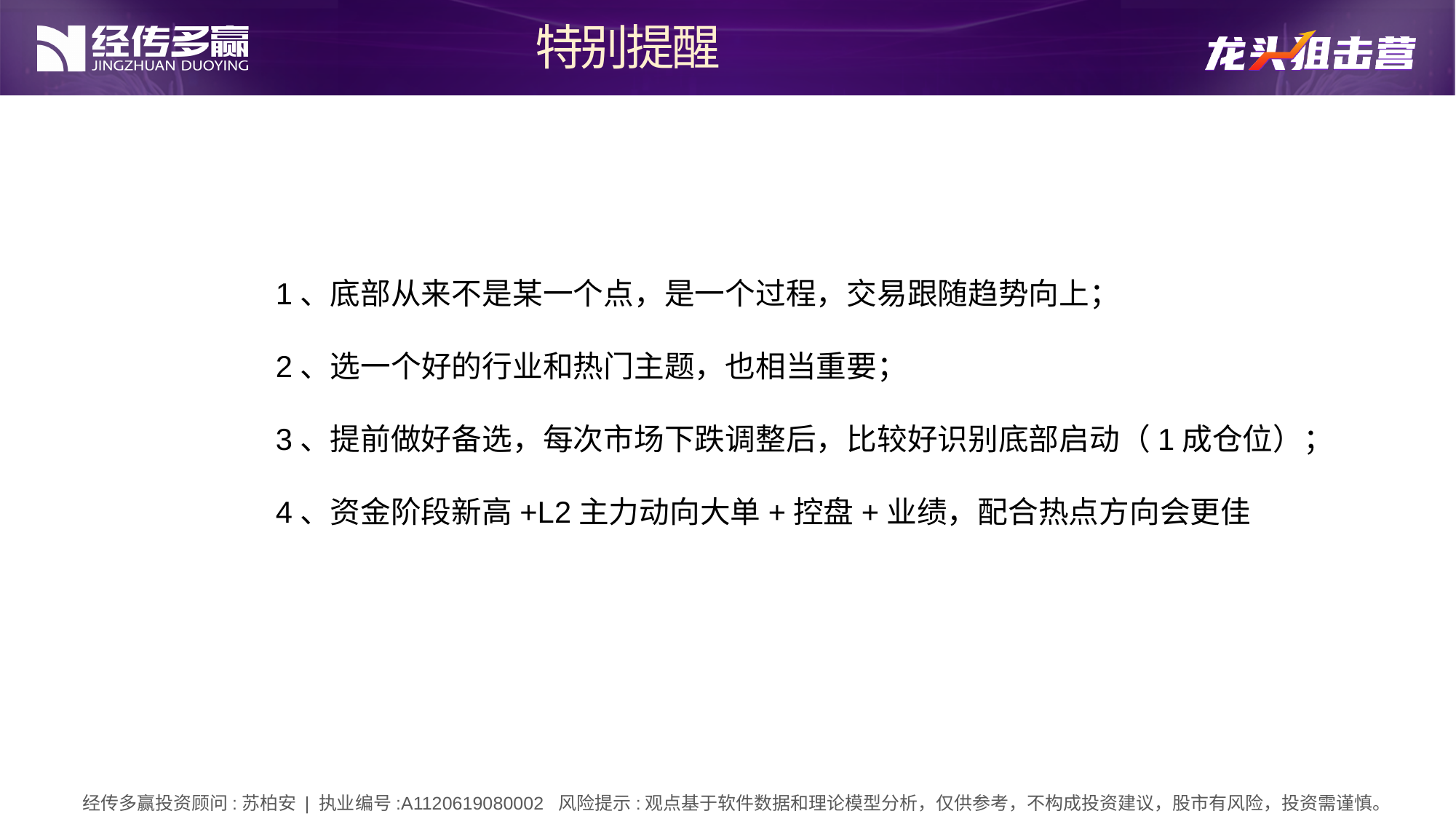

特别提醒
1、底部从来不是某一个点，是一个过程，交易跟随趋势向上；

2、选一个好的行业和热门主题，也相当重要；

3、提前做好备选，每次市场下跌调整后，比较好识别底部启动（1成仓位）；

4、资金阶段新高+L2主力动向大单+控盘+业绩，配合热点方向会更佳